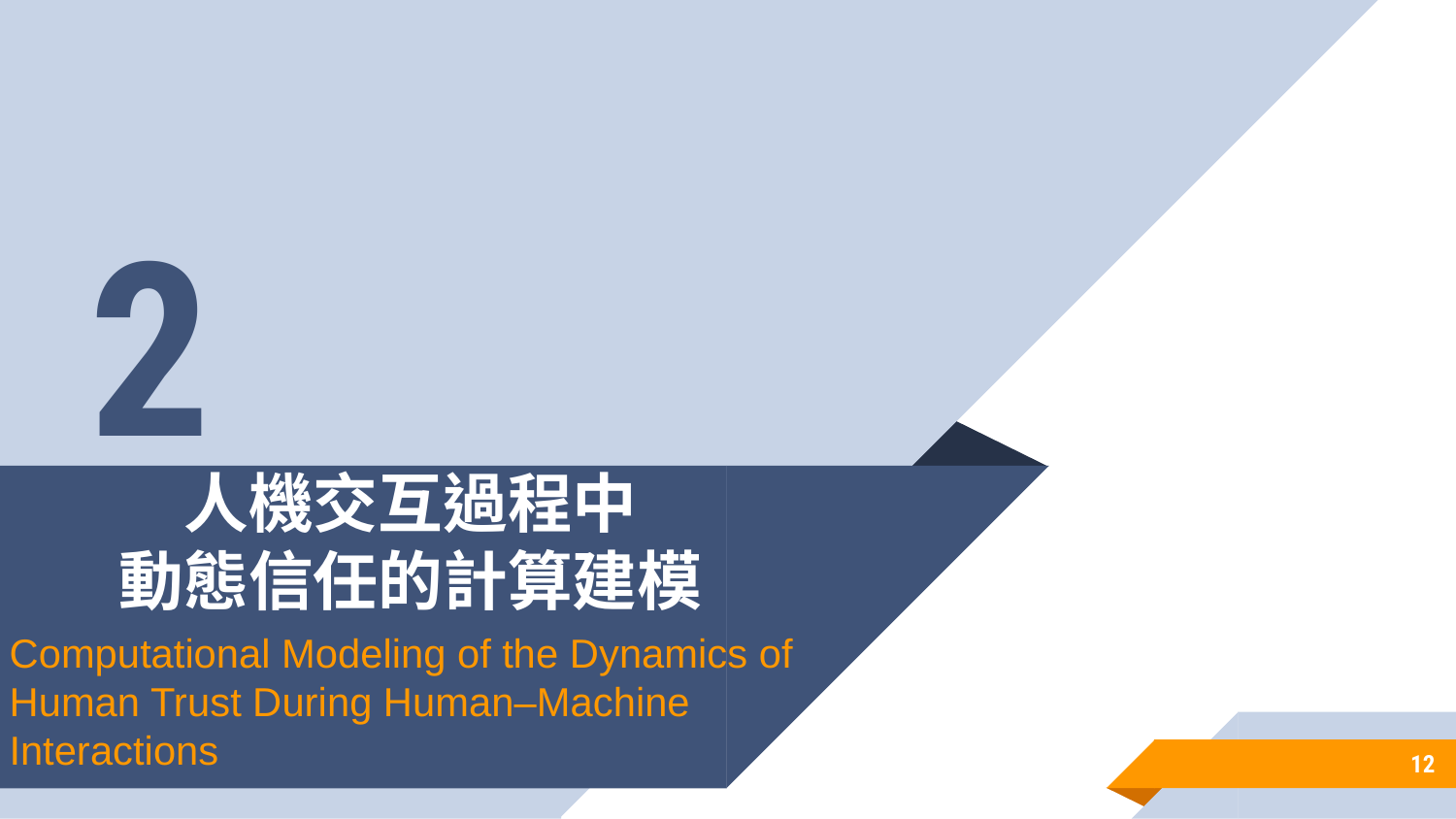

2
# 人機交互過程中 動態信任的計算建模
Computational Modeling of the Dynamics of Human Trust During Human–Machine Interactions
12